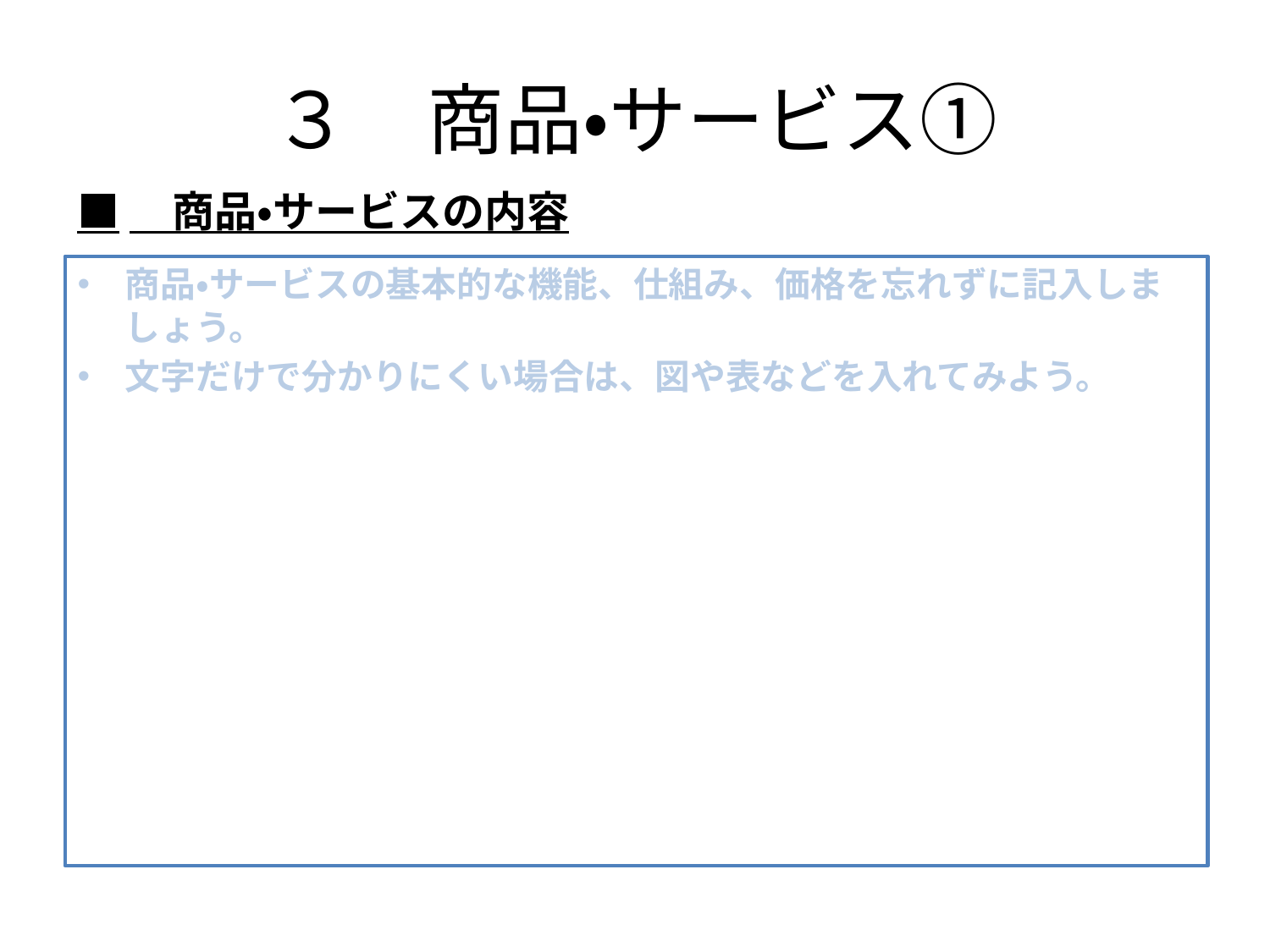

# ３　商品・サービス①
■　商品・サービスの内容
商品・サービスの基本的な機能、仕組み、価格を忘れずに記入しましょう。
文字だけで分かりにくい場合は、図や表などを入れてみよう。